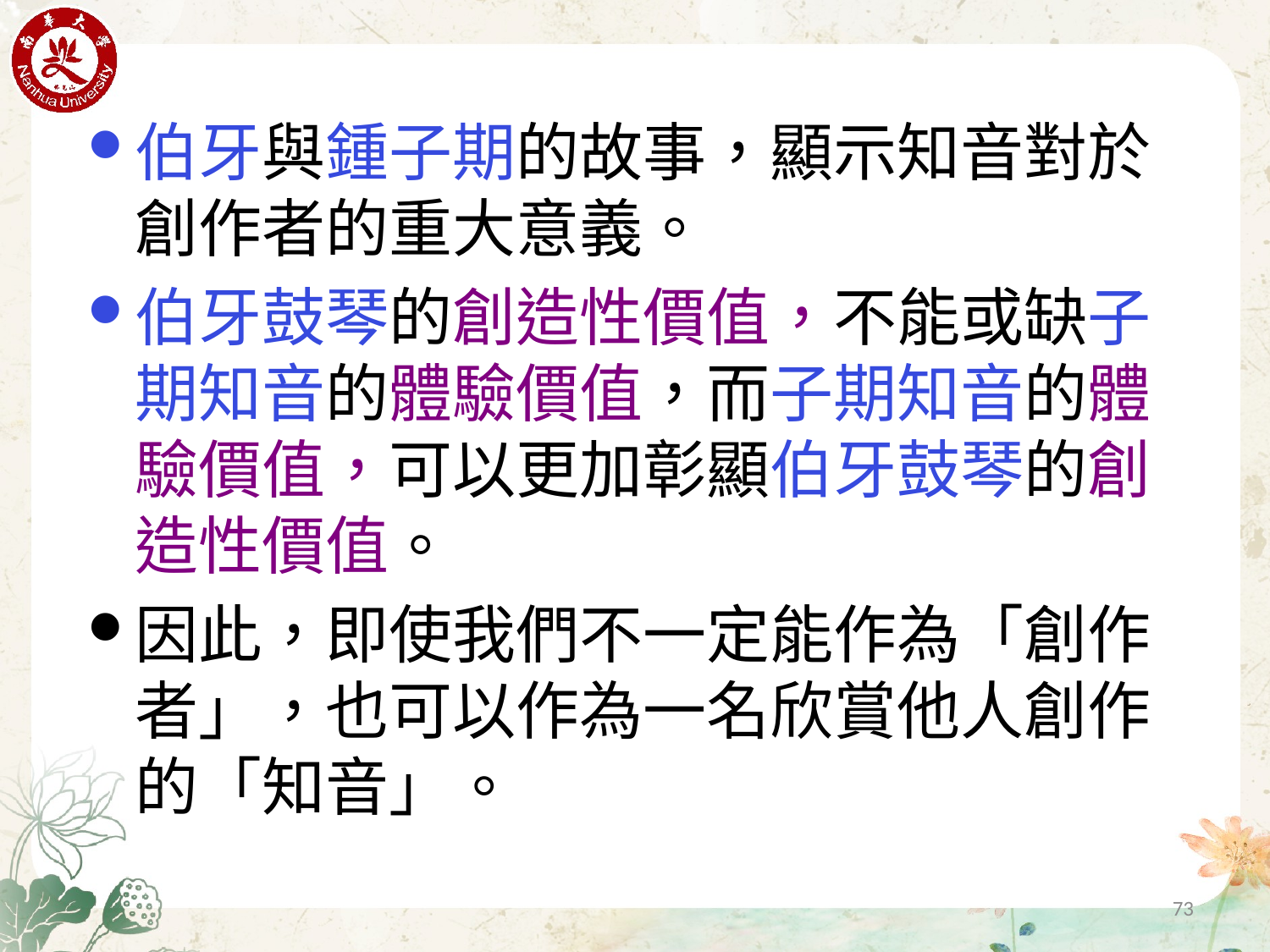

伯牙與鍾子期的故事，顯示知音對於創作者的重大意義。
伯牙鼓琴的創造性價值，不能或缺子期知音的體驗價值，而子期知音的體驗價值，可以更加彰顯伯牙鼓琴的創造性價值。
因此，即使我們不一定能作為「創作者」，也可以作為一名欣賞他人創作的「知音」。
73